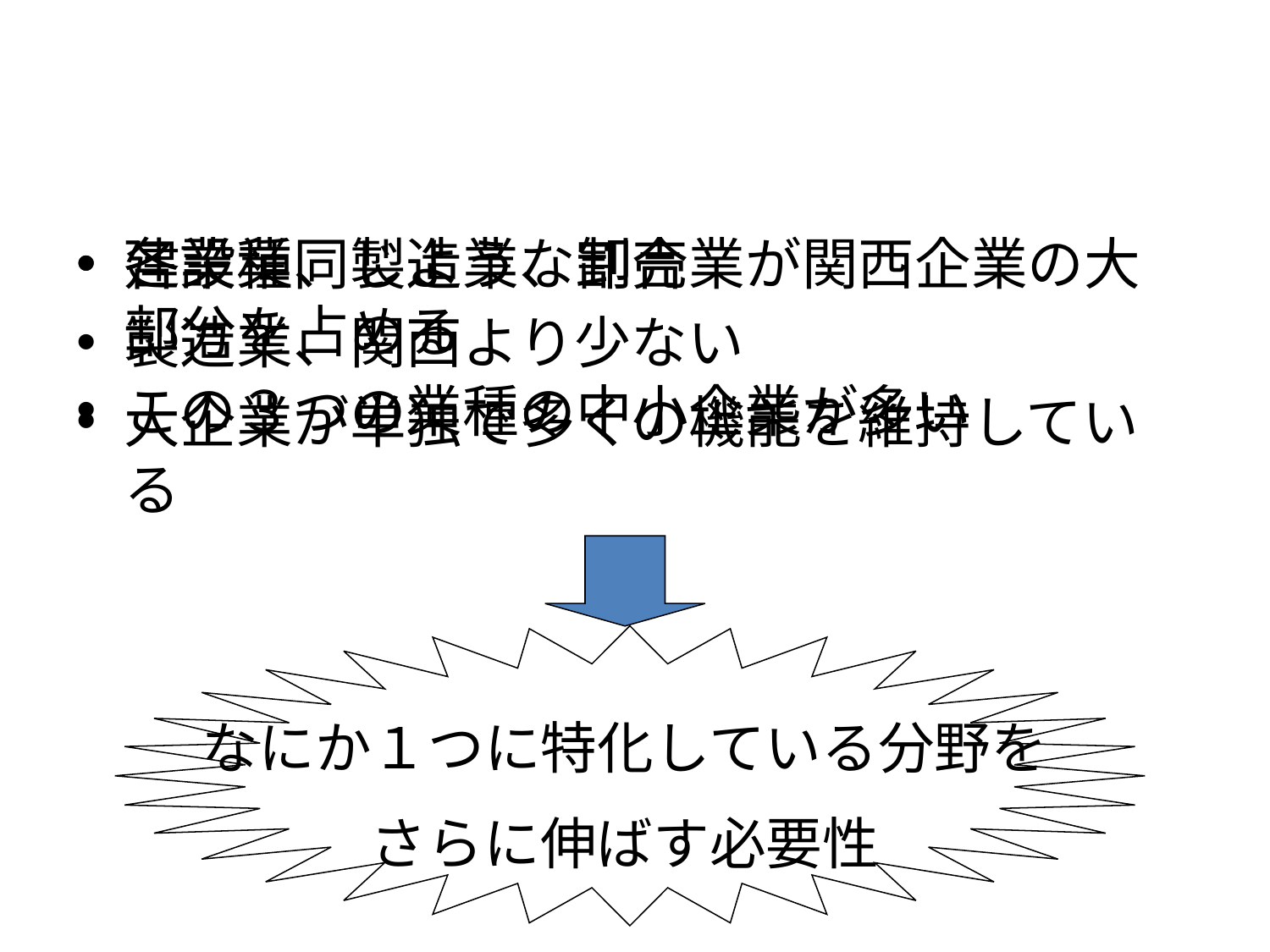

中部産業
関西産業
建設業、製造業、卸売業が関西企業の大部分を占める
この３つの業種の中小企業が多い
各業種同じような割合
製造業、関西より少ない
大企業が単独で多くの機能を維持している

なにか１つに特化している分野を
さらに伸ばす必要性